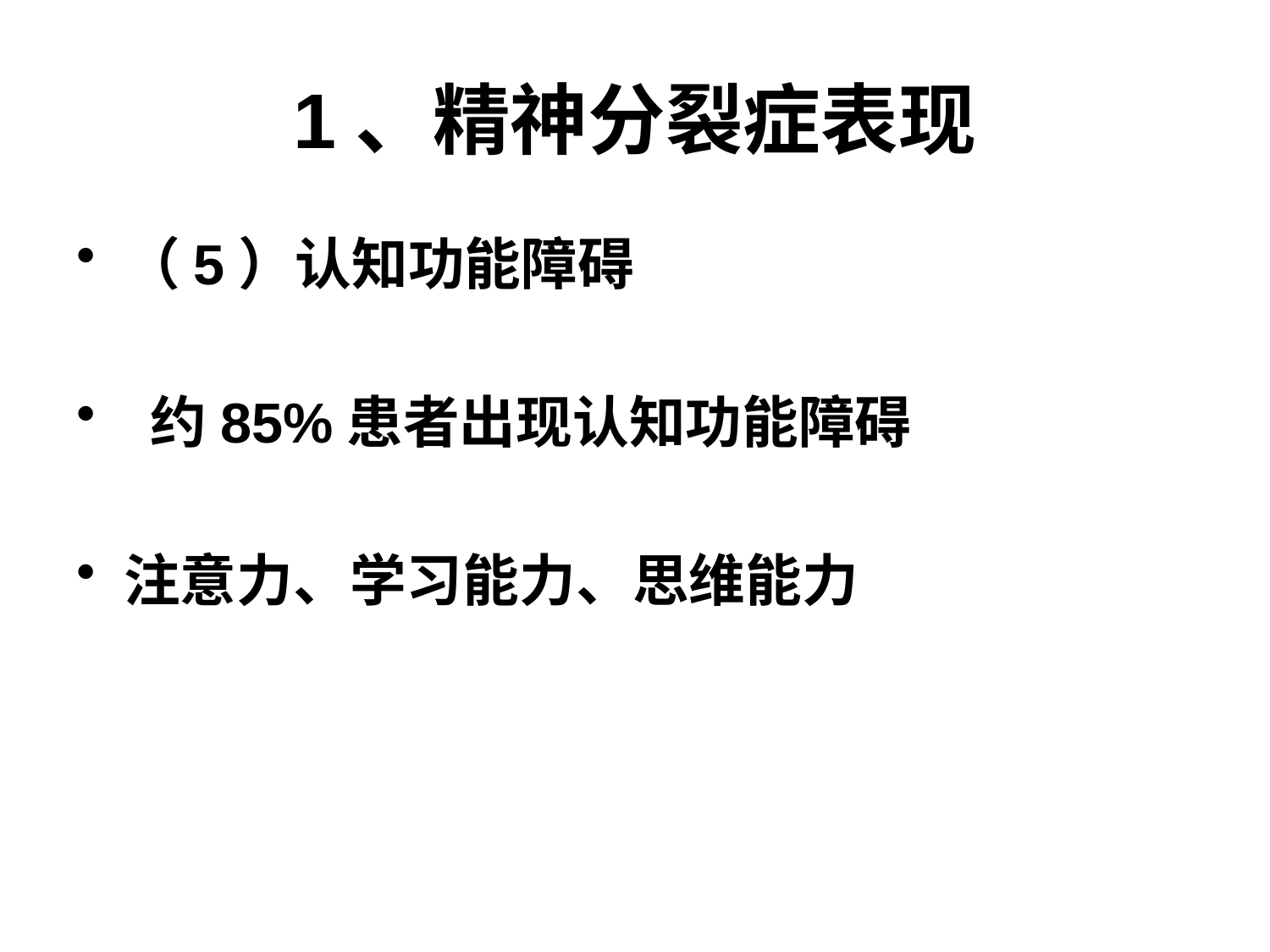

# 1、精神分裂症表现
（5）认知功能障碍

 约85%患者出现认知功能障碍

注意力、学习能力、思维能力